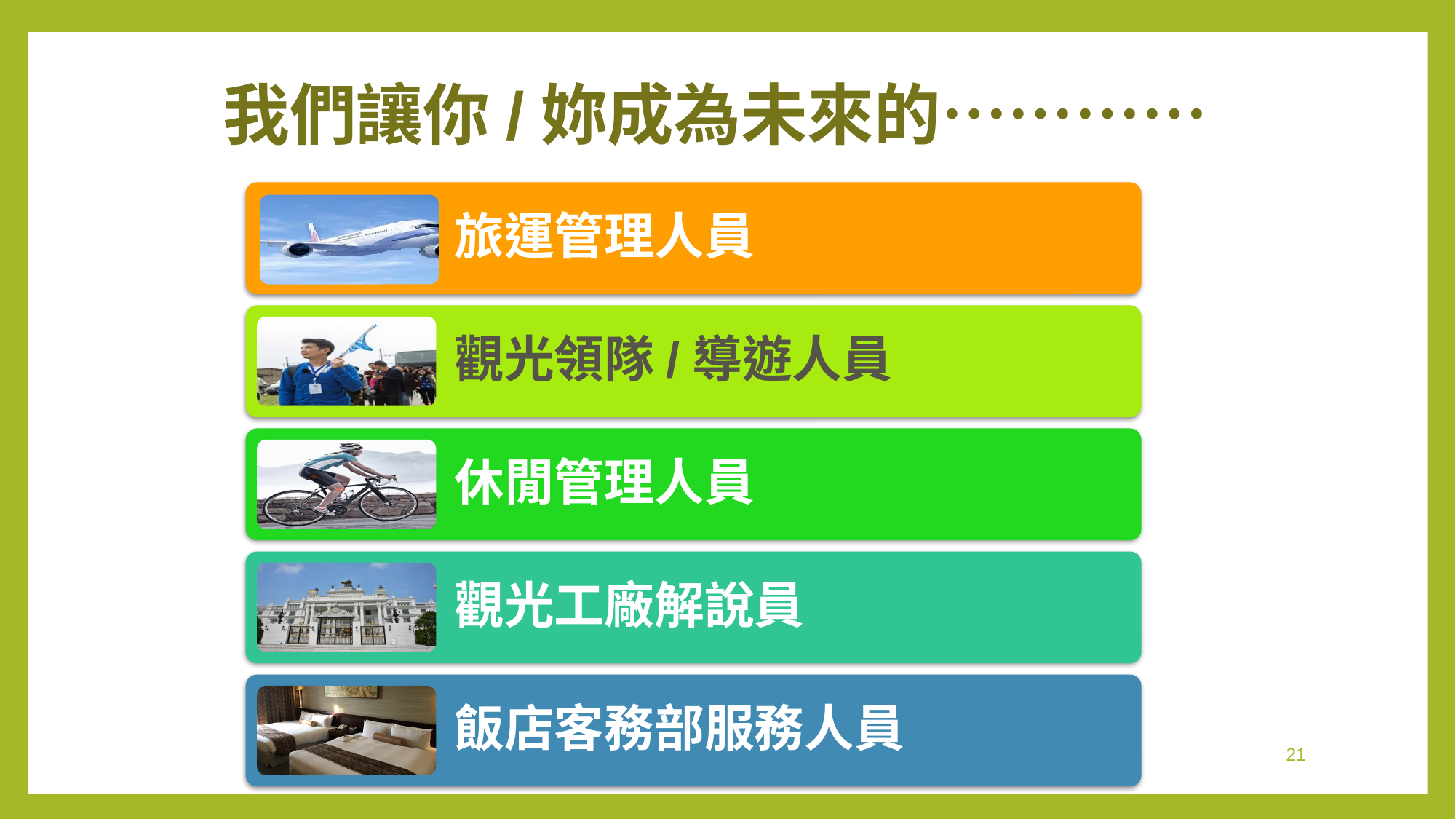

# 我們讓你/妳成為未來的…………
旅運管理人員
觀光領隊/導遊人員
休閒管理人員
觀光工廠解說員
飯店客務部服務人員
21